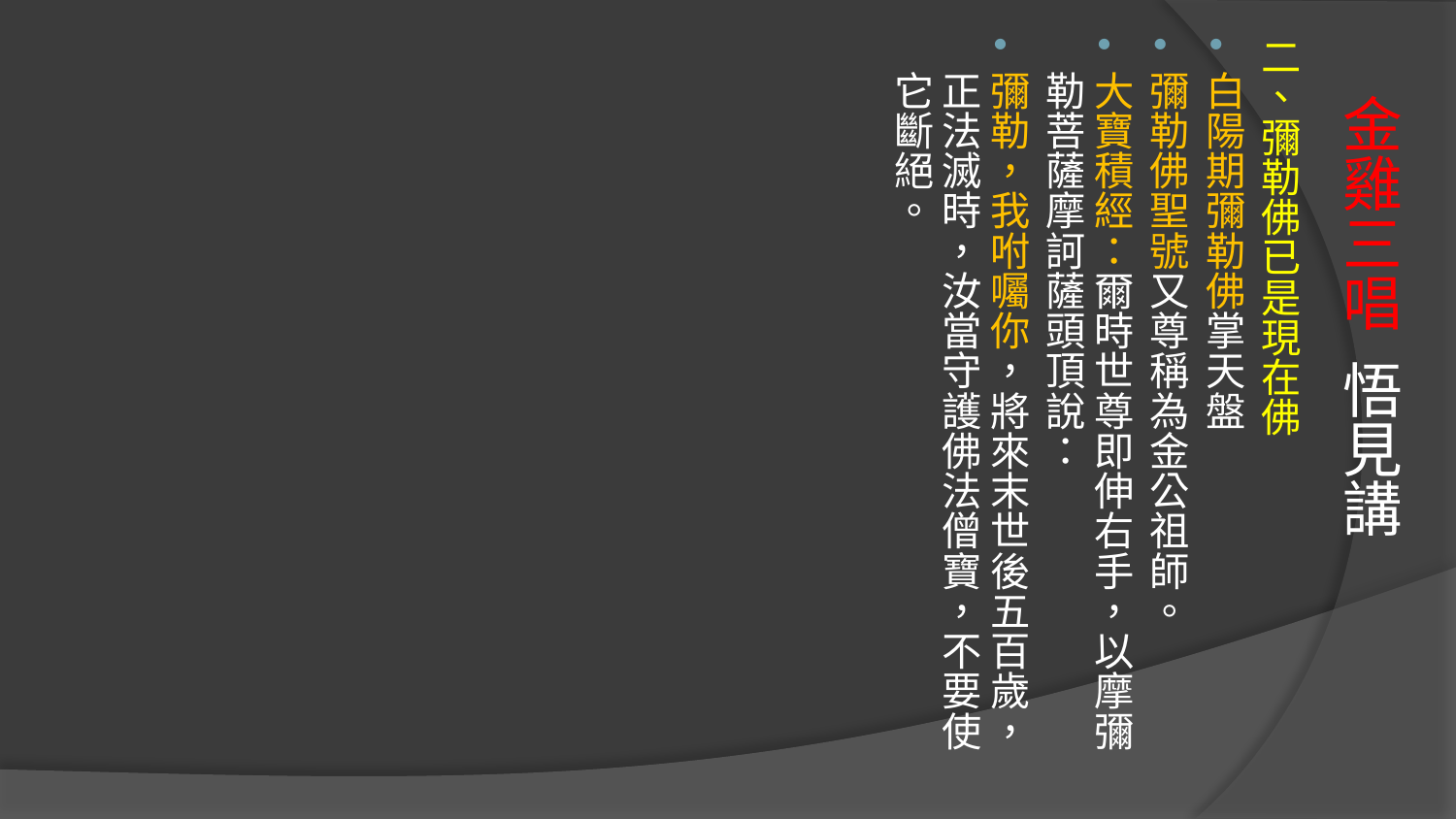

二、彌勒佛已是現在佛
白陽期彌勒佛掌天盤
彌勒佛聖號又尊稱為金公祖師。
大寶積經：爾時世尊即伸右手，以摩彌勒菩薩摩訶薩頭頂說：
彌勒，我咐囑你，將來末世後五百歲，正法滅時，汝當守護佛法僧寶，不要使它斷絕。

# 金雞三唱  悟見講